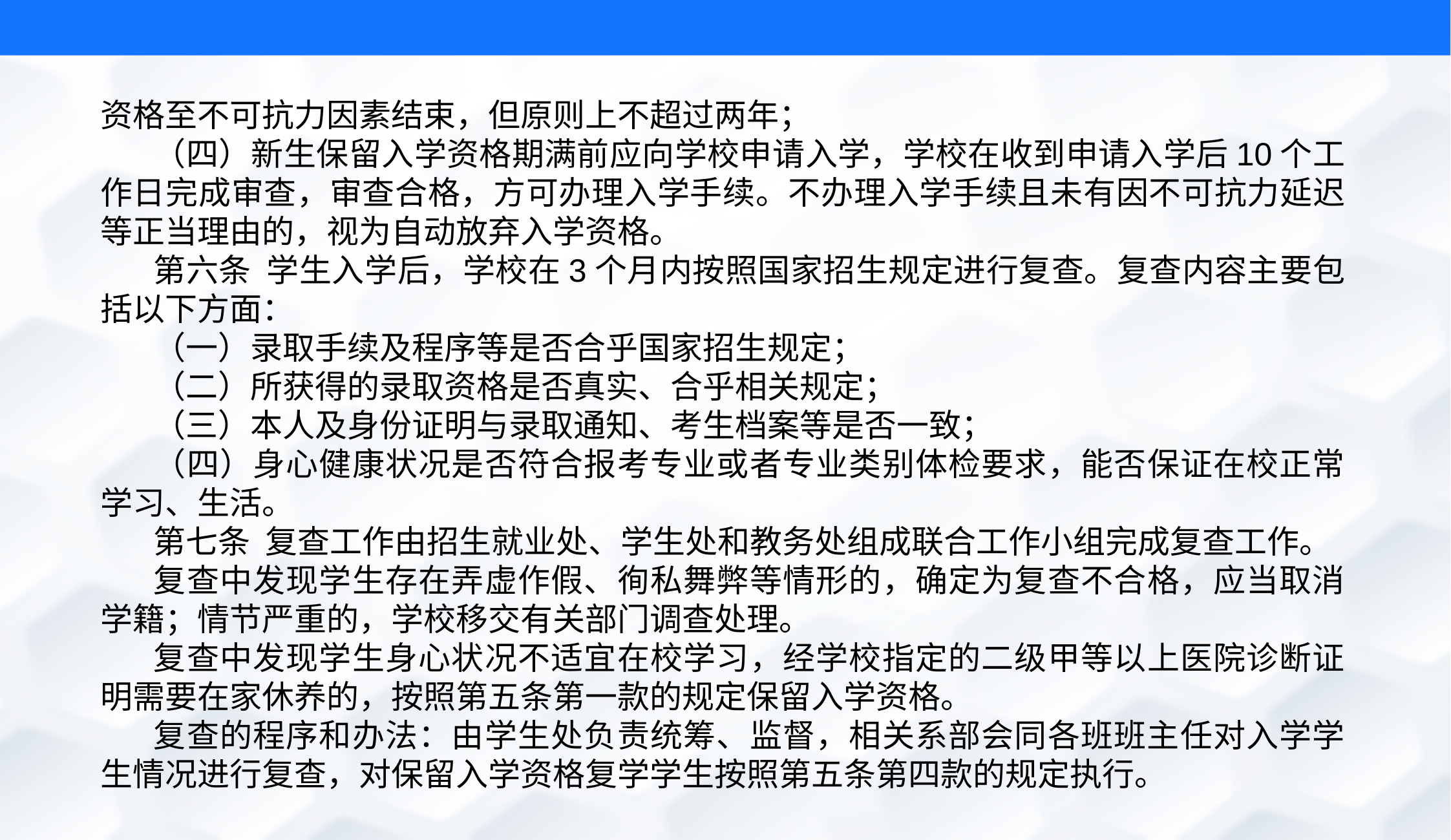

资格至不可抗力因素结束，但原则上不超过两年；
（四）新生保留入学资格期满前应向学校申请入学，学校在收到申请入学后10个工作日完成审查，审查合格，方可办理入学手续。不办理入学手续且未有因不可抗力延迟等正当理由的，视为自动放弃入学资格。
第六条  学生入学后，学校在3个月内按照国家招生规定进行复查。复查内容主要包括以下方面：
（一）录取手续及程序等是否合乎国家招生规定；
（二）所获得的录取资格是否真实、合乎相关规定；
（三）本人及身份证明与录取通知、考生档案等是否一致；
（四）身心健康状况是否符合报考专业或者专业类别体检要求，能否保证在校正常学习、生活。
第七条  复查工作由招生就业处、学生处和教务处组成联合工作小组完成复查工作。
复查中发现学生存在弄虚作假、徇私舞弊等情形的，确定为复查不合格，应当取消学籍；情节严重的，学校移交有关部门调查处理。
复查中发现学生身心状况不适宜在校学习，经学校指定的二级甲等以上医院诊断证明需要在家休养的，按照第五条第一款的规定保留入学资格。
复查的程序和办法：由学生处负责统筹、监督，相关系部会同各班班主任对入学学生情况进行复查，对保留入学资格复学学生按照第五条第四款的规定执行。